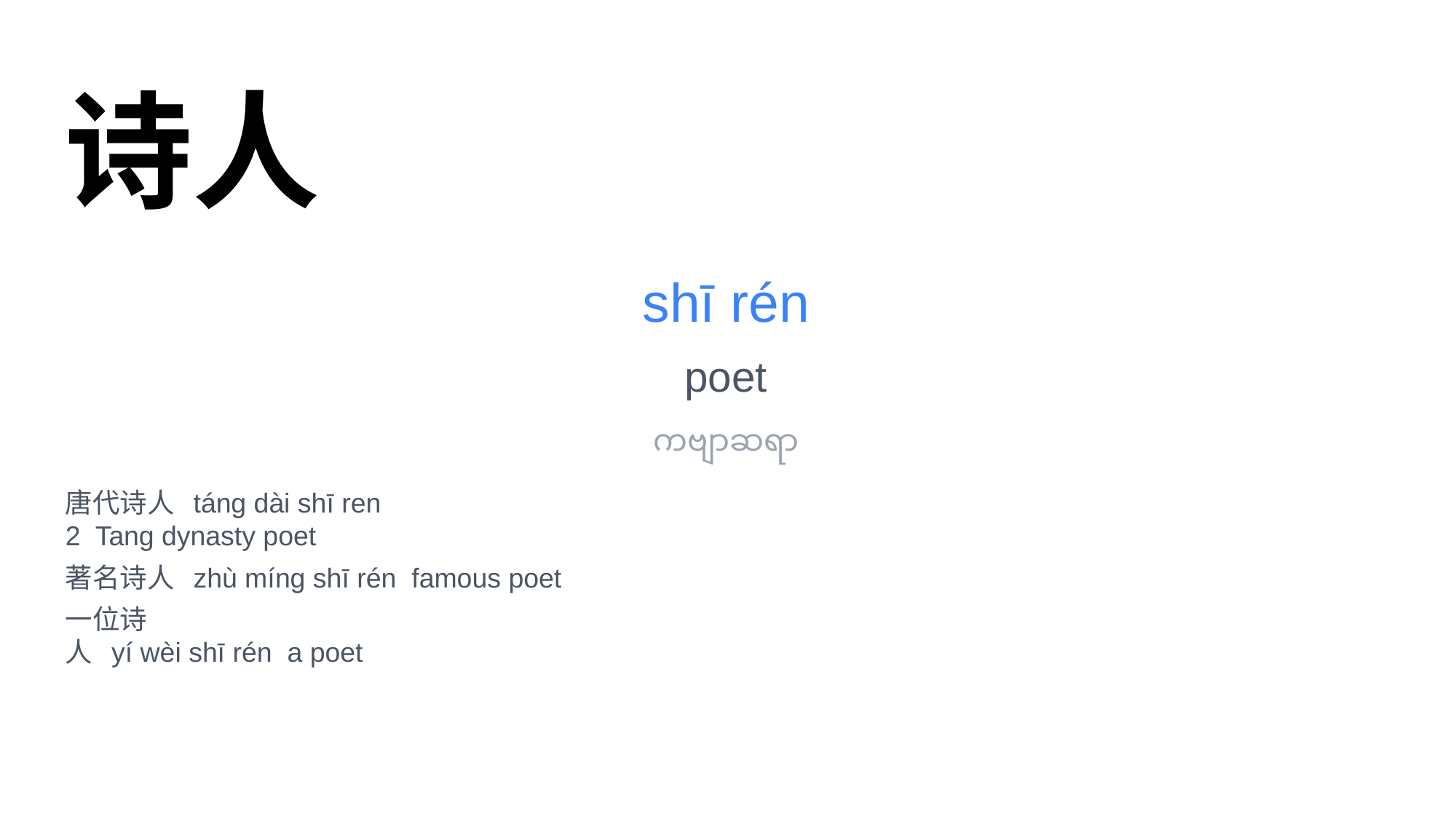

诗人
shī rén
poet
ကဗျာဆရာ
唐代诗人  táng dài shī ren
2  Tang dynasty poet
著名诗人  zhù míng shī rén  famous poet
一位诗
人  yí wèi shī rén  a poet